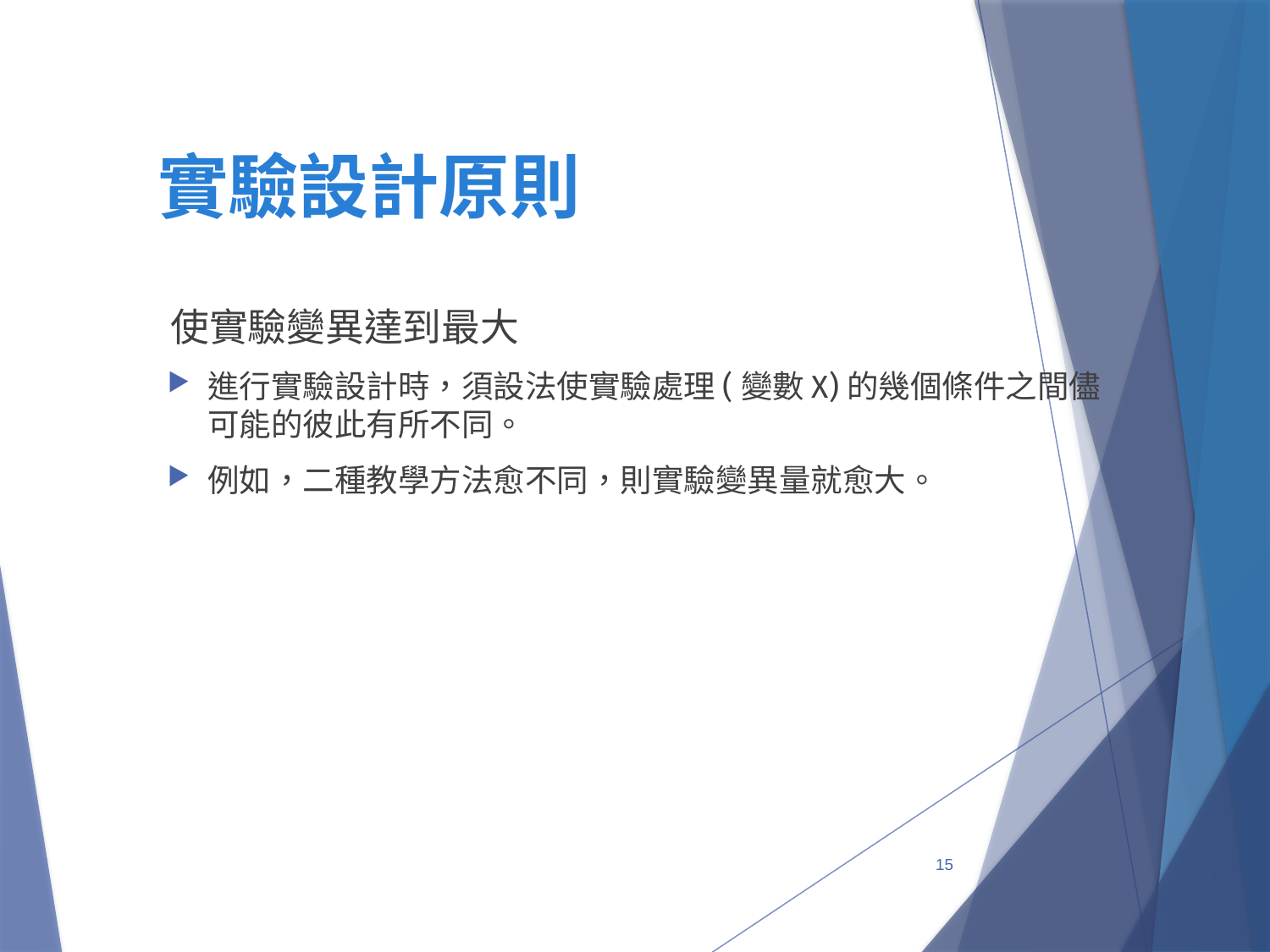

# 實驗設計原則
使實驗變異達到最大
進行實驗設計時，須設法使實驗處理(變數X)的幾個條件之間儘可能的彼此有所不同。
例如，二種教學方法愈不同，則實驗變異量就愈大。
15